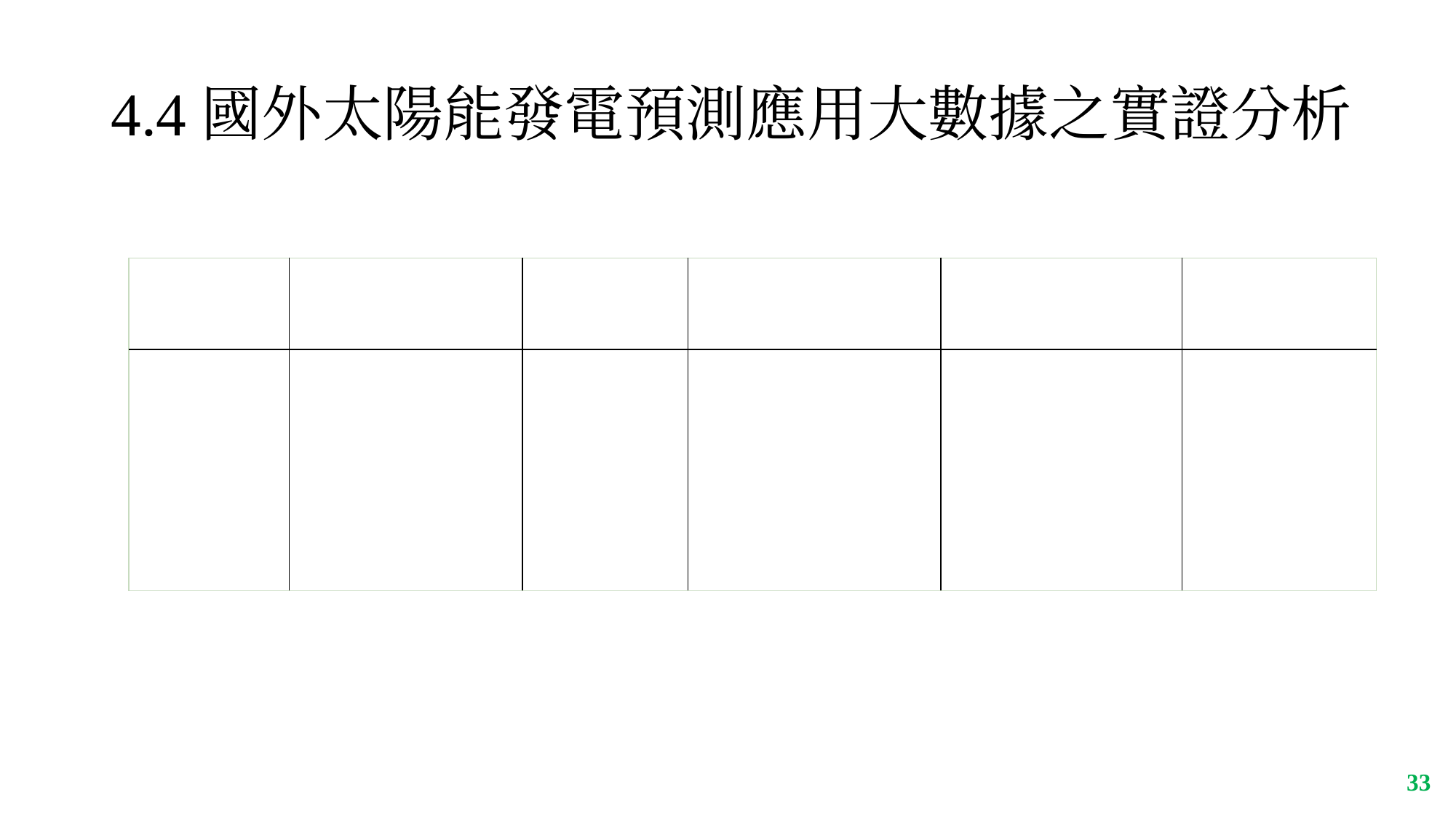

# 4.4國外太陽能發電預測應用大數據之實證分析
|  | 研究人員 | 演算法 | 使用變數 | 地點 | 資料年份 |
| --- | --- | --- | --- | --- | --- |
| 實證二 (2016) | S. Belaid, A. Mellit | 支援向量機(SVM) | 最高溫 最低溫 平均溫度 最高低溫差 水平全球太陽輻射 | 非洲 阿爾及利亞南部 | 2012年 ～ 2014年 |
33